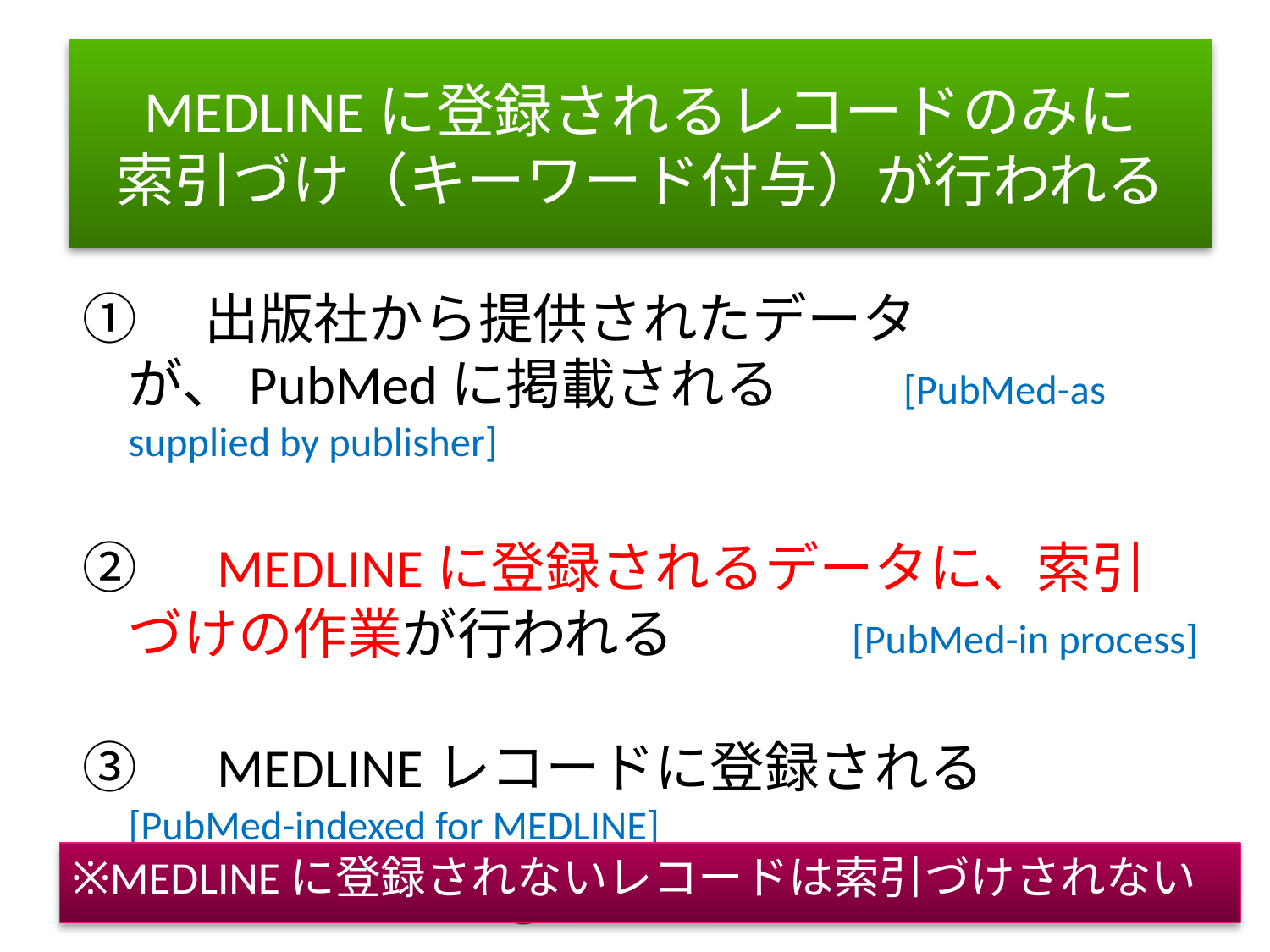

# MEDLINEに登録されるレコードのみに 索引づけ（キーワード付与）が行われる
①　出版社から提供されたデータが、PubMedに掲載される         [PubMed-as supplied by publisher]

②　MEDLINEに登録されるデータに、索引づけの作業が行われる         　[PubMed-in process]

③　MEDLINEレコードに登録される　[PubMed-indexed for MEDLINE]

※MEDLINEに登録されないレコードは索引づけされない